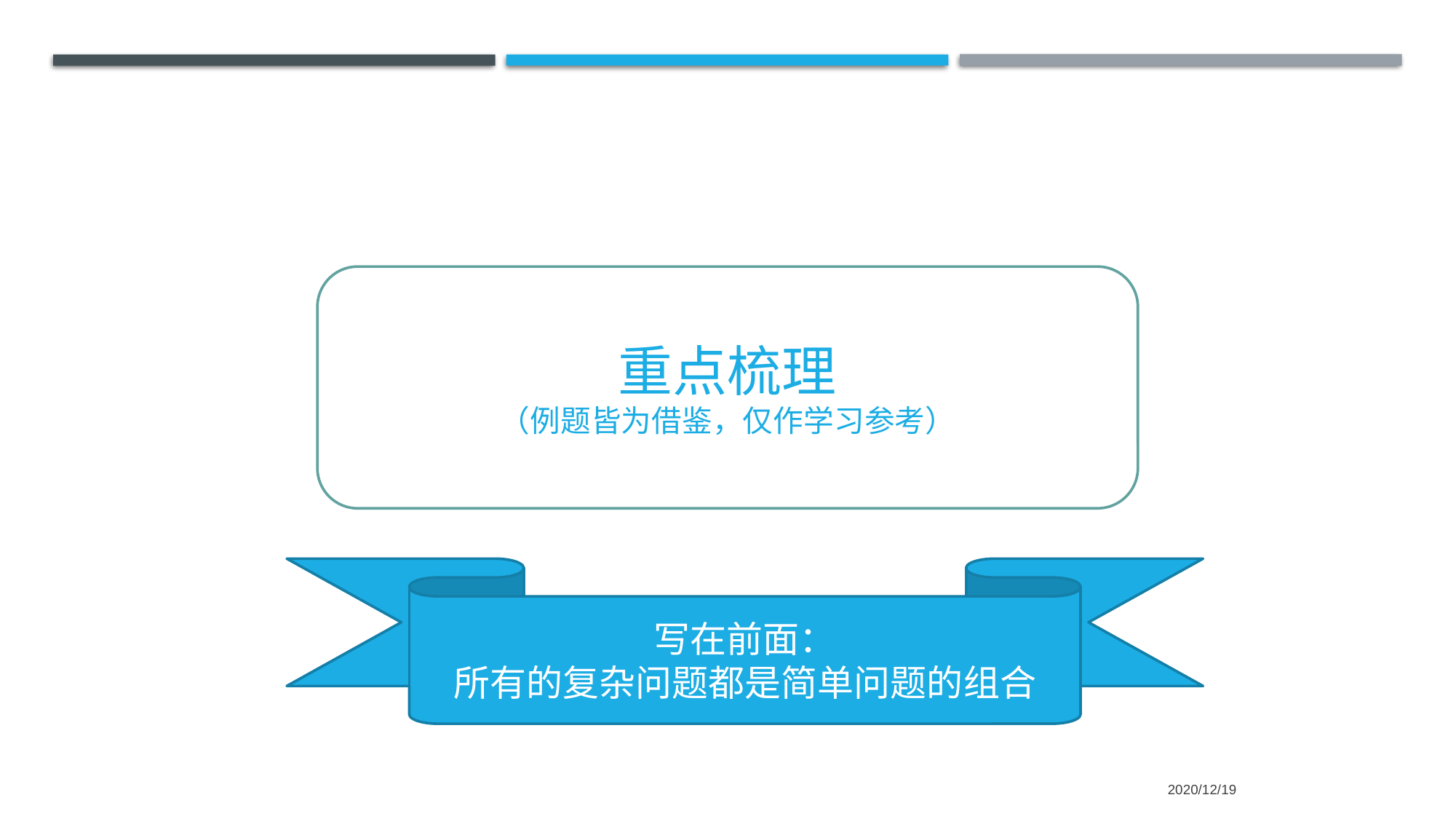

重点梳理
（例题皆为借鉴，仅作学习参考）
写在前面：
所有的复杂问题都是简单问题的组合
2020/12/19